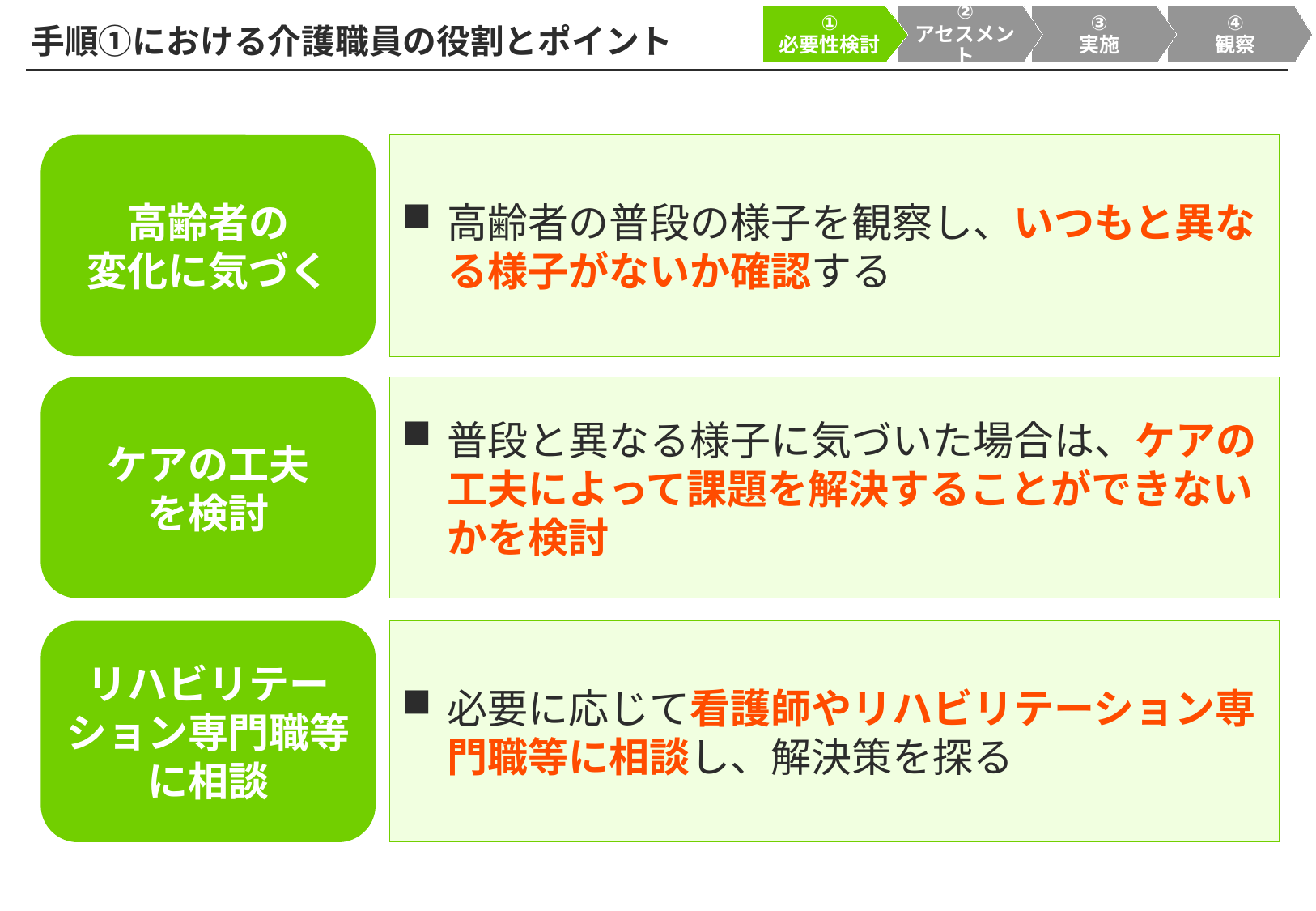

①
必要性検討
②
アセスメント
③
実施
④
観察
# 手順①における介護職員の役割とポイント
高齢者の
変化に気づく
高齢者の普段の様子を観察し、いつもと異なる様子がないか確認する
ケアの工夫
を検討
普段と異なる様子に気づいた場合は、ケアの工夫によって課題を解決することができないかを検討
リハビリテーション専門職等に相談
必要に応じて看護師やリハビリテーション専門職等に相談し、解決策を探る